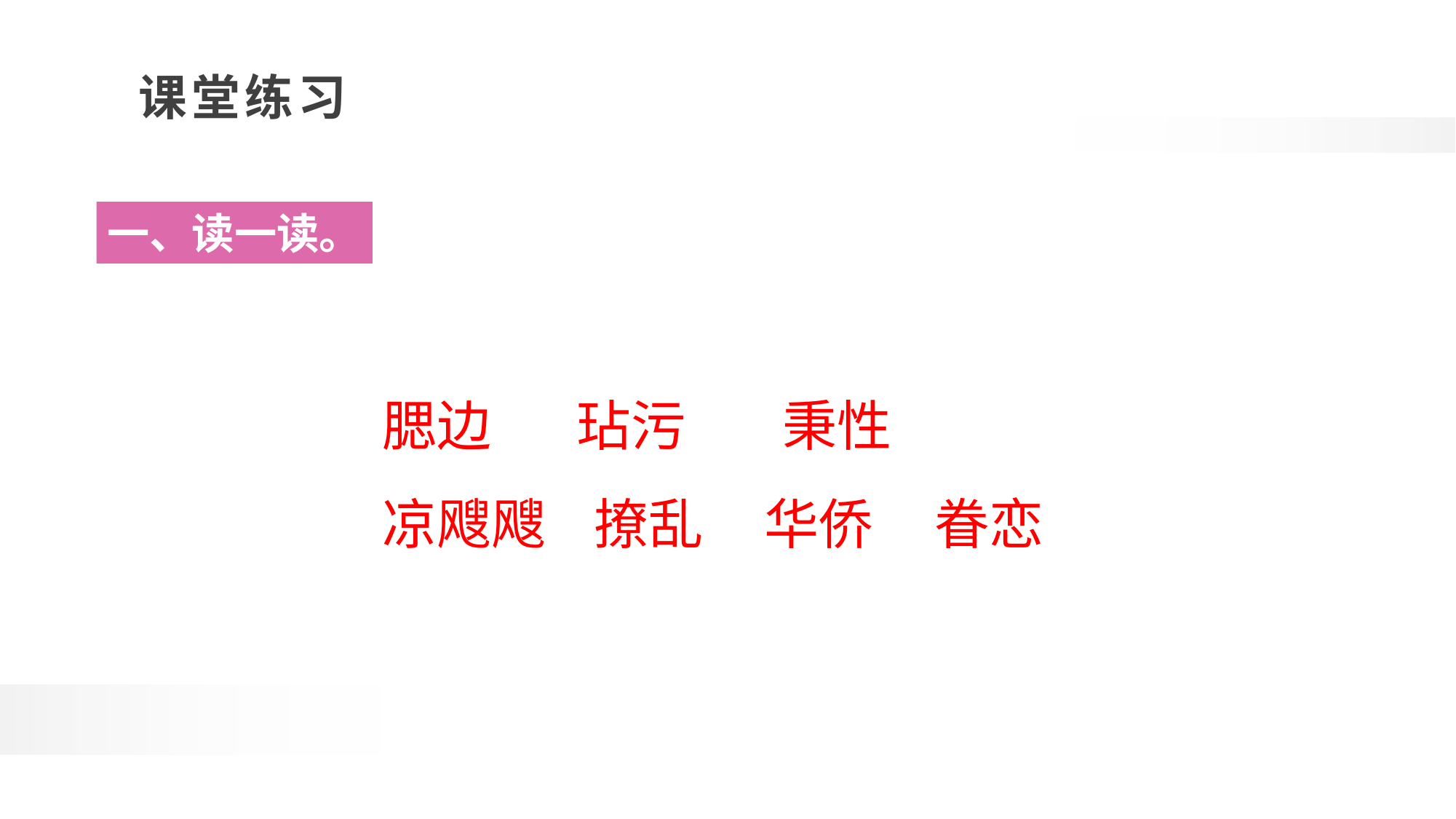

一、读一读。
腮边       玷污        秉性
凉飕飕    撩乱     华侨     眷恋